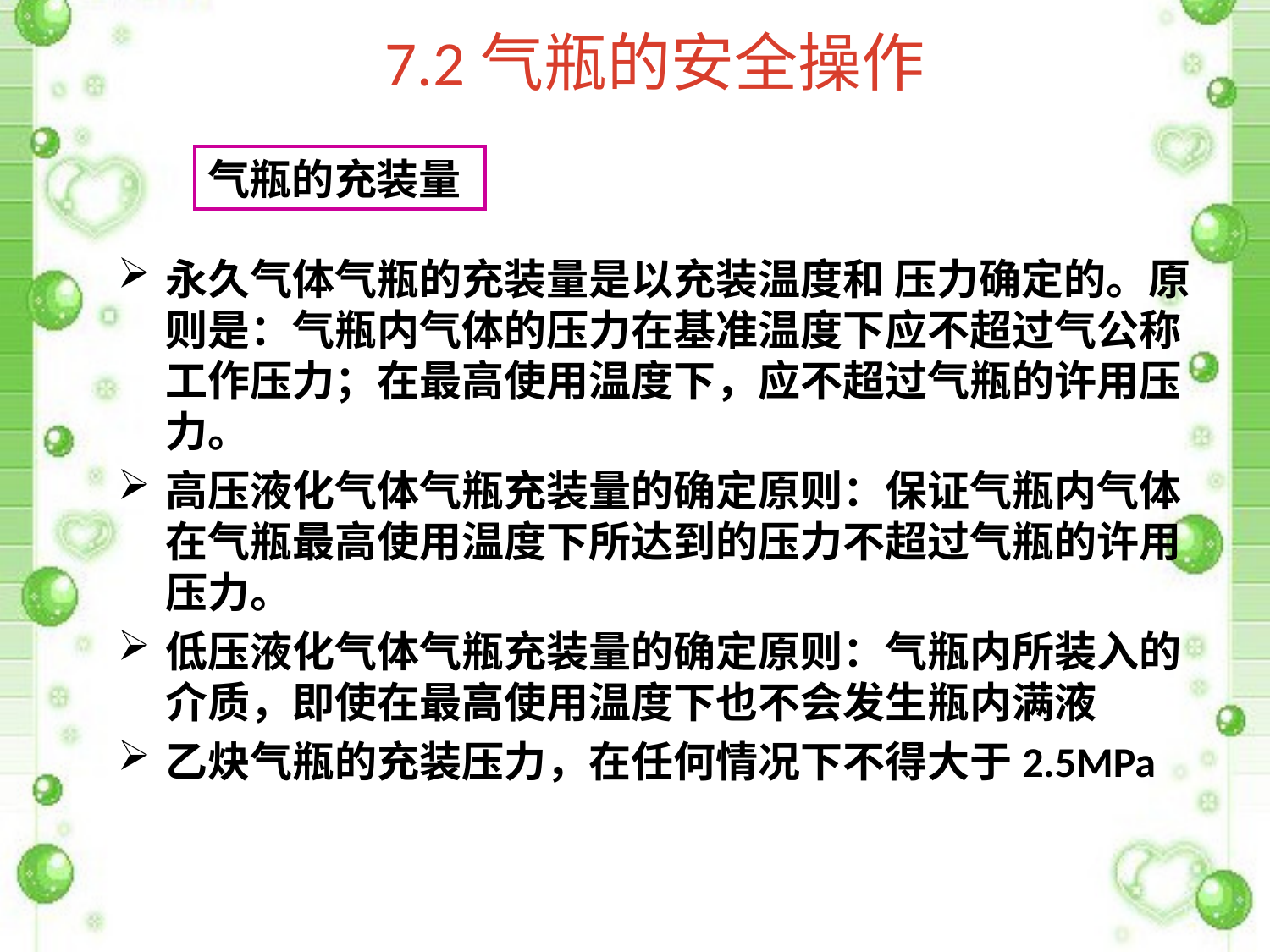

# 7.2气瓶的安全操作
气瓶的充装量
永久气体气瓶的充装量是以充装温度和 压力确定的。原则是：气瓶内气体的压力在基准温度下应不超过气公称工作压力；在最高使用温度下，应不超过气瓶的许用压力。
高压液化气体气瓶充装量的确定原则：保证气瓶内气体在气瓶最高使用温度下所达到的压力不超过气瓶的许用压力。
低压液化气体气瓶充装量的确定原则：气瓶内所装入的介质，即使在最高使用温度下也不会发生瓶内满液
乙炔气瓶的充装压力，在任何情况下不得大于2.5MPa